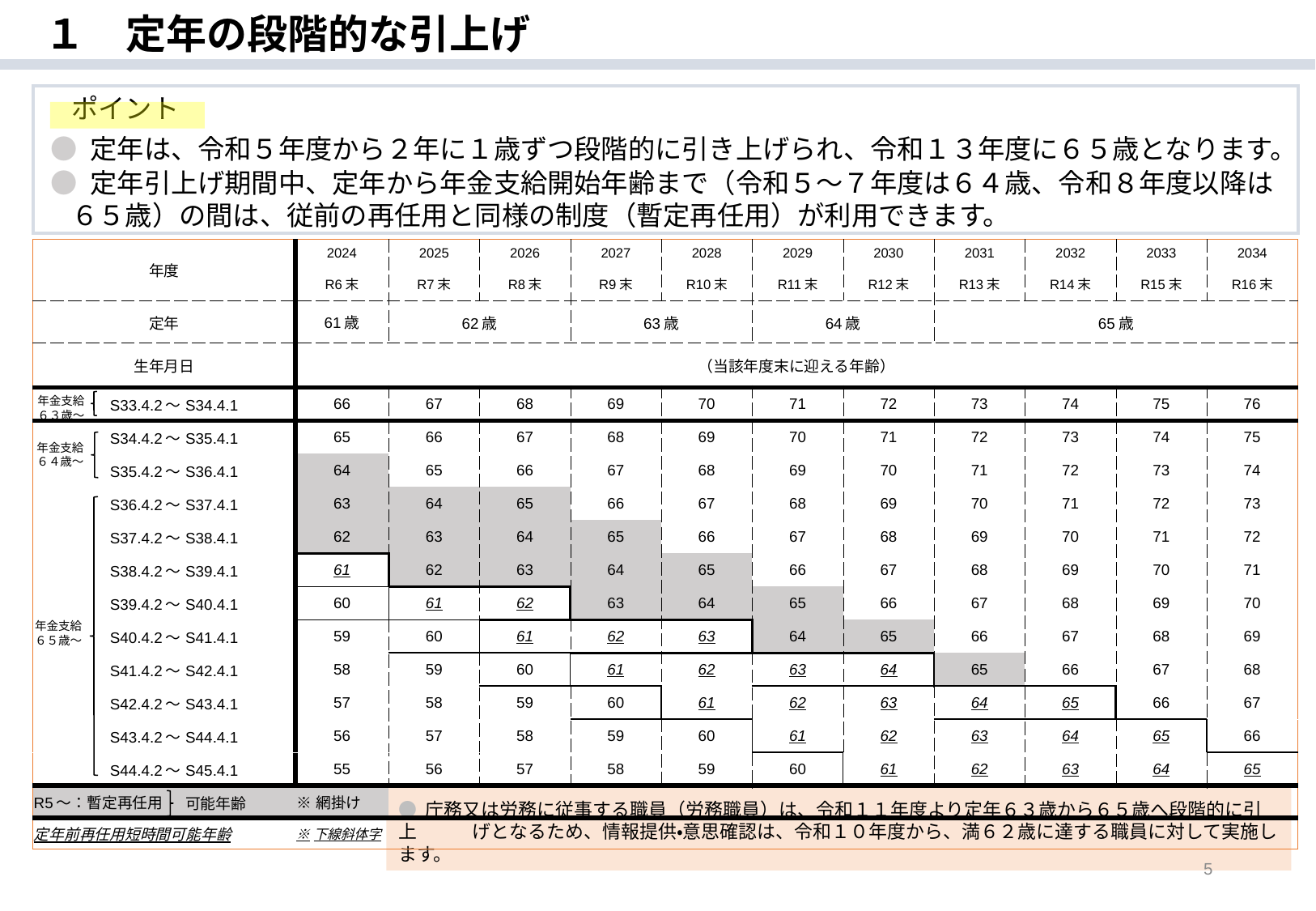

１　定年の段階的な引上げ
　ポイント

 ● 定年は、令和５年度から２年に１歳ずつ段階的に引き上げられ、令和１３年度に６５歳となります。

 ● 定年引上げ期間中、定年から年金支給開始年齢まで（令和５～７年度は６４歳、令和８年度以降は
　６５歳）の間は、従前の再任用と同様の制度（暫定再任用）が利用できます。
| 年度 | 2024 | 2025 | 2026 | 2027 | 2028 | 2029 | 2030 | 2031 | 2032 | 2033 | 2034 |
| --- | --- | --- | --- | --- | --- | --- | --- | --- | --- | --- | --- |
|  | R6末 | R7末 | R8末 | R9末 | R10末 | R11末 | R12末 | R13末 | R14末 | R15末 | R16末 |
| 定年 | 61歳 | 62歳 |  | 63歳 |  | 64歳 |  | 65歳 |  |  |  |
| 生年月日 | （当該年度末に迎える年齢） |  |  |  |  |  |  |  |  |  |  |
| S33.4.2～S34.4.1 | 66 | 67 | 68 | 69 | 70 | 71 | 72 | 73 | 74 | 75 | 76 |
| S34.4.2～S35.4.1 | 65 | 66 | 67 | 68 | 69 | 70 | 71 | 72 | 73 | 74 | 75 |
| S35.4.2～S36.4.1 | 64 | 65 | 66 | 67 | 68 | 69 | 70 | 71 | 72 | 73 | 74 |
| S36.4.2～S37.4.1 | 63 | 64 | 65 | 66 | 67 | 68 | 69 | 70 | 71 | 72 | 73 |
| S37.4.2～S38.4.1 | 62 | 63 | 64 | 65 | 66 | 67 | 68 | 69 | 70 | 71 | 72 |
| S38.4.2～S39.4.1 | 61 | 62 | 63 | 64 | 65 | 66 | 67 | 68 | 69 | 70 | 71 |
| S39.4.2～S40.4.1 | 60 | 61 | 62 | 63 | 64 | 65 | 66 | 67 | 68 | 69 | 70 |
| S40.4.2～S41.4.1 | 59 | 60 | 61 | 62 | 63 | 64 | 65 | 66 | 67 | 68 | 69 |
| S41.4.2～S42.4.1 | 58 | 59 | 60 | 61 | 62 | 63 | 64 | 65 | 66 | 67 | 68 |
| S42.4.2～S43.4.1 | 57 | 58 | 59 | 60 | 61 | 62 | 63 | 64 | 65 | 66 | 67 |
| S43.4.2～S44.4.1 | 56 | 57 | 58 | 59 | 60 | 61 | 62 | 63 | 64 | 65 | 66 |
| S44.4.2～S45.4.1 | 55 | 56 | 57 | 58 | 59 | 60 | 61 | 62 | 63 | 64 | 65 |
| R5～：暫定再任用 | ※網掛け |  |  |  |  |  |  |  |  |  |  |
| 定年前再任用短時間可能年齢 | ※下線斜体字 |  |  |  |  |  |  |  |  |  |  |
年金支給
６３歳～

年金支給
６４歳～

年金支給
６５歳～

● 庁務又は労務に従事する職員（労務職員）は、令和１１年度より定年６３歳から６５歳へ段階的に引上　　　げとなるため、情報提供・意思確認は、令和１０年度から、満６２歳に達する職員に対して実施します。
可能年齢

5